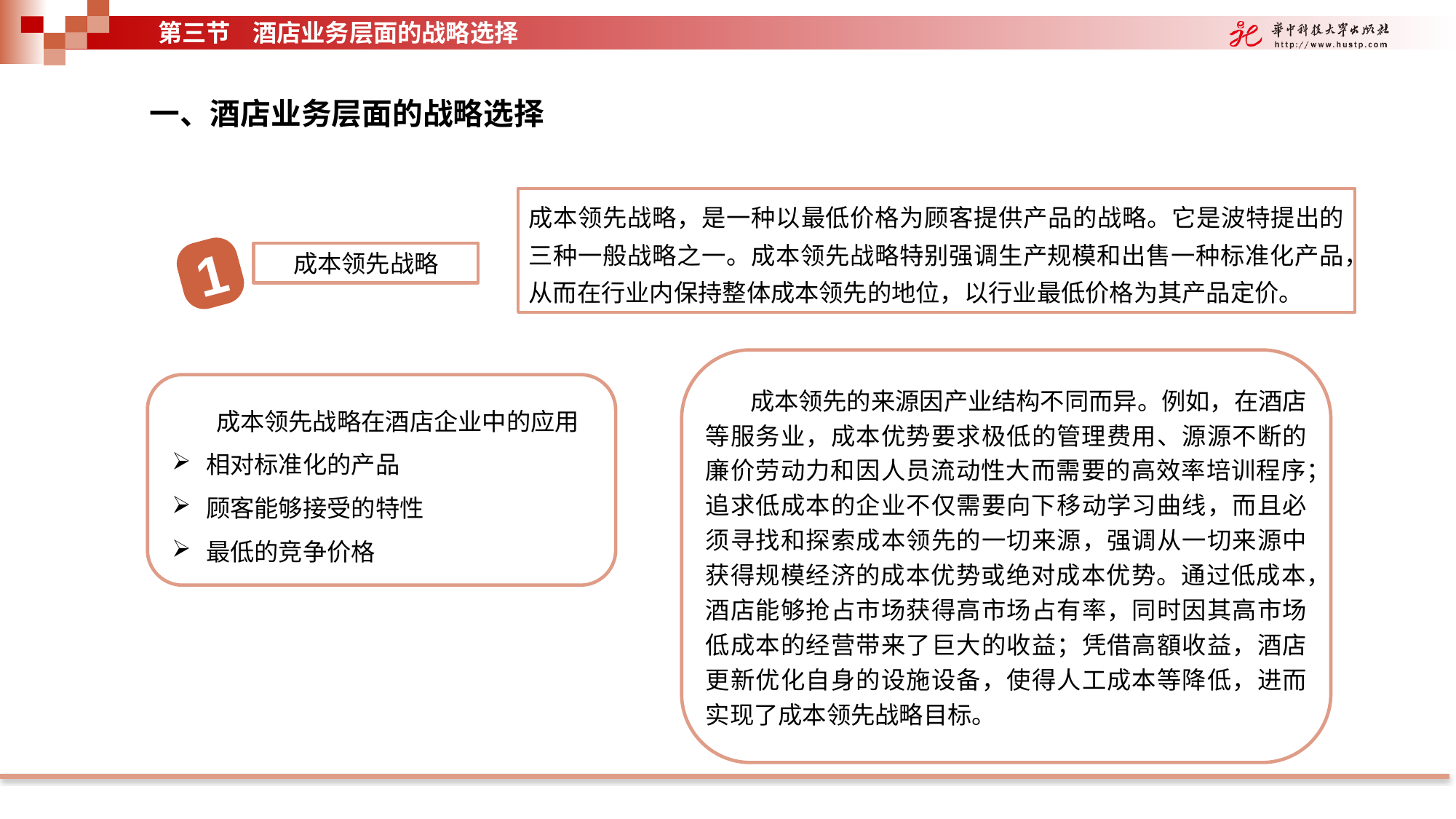

第三节    酒店业务层面的战略选择
一、酒店业务层面的战略选择
成本领先战略，是一种以最低价格为顾客提供产品的战略。它是波特提出的三种一般战略之一。成本领先战略特别强调生产规模和出售一种标准化产品，从而在行业内保持整体成本领先的地位，以行业最低价格为其产品定价。
1
成本领先战略

       成本领先战略在酒店企业中的应用
相对标准化的产品
顾客能够接受的特性
最低的竞争价格

       成本领先的来源因产业结构不同而异。例如，在酒店等服务业，成本优势要求极低的管理费用、源源不断的廉价劳动力和因人员流动性大而需要的高效率培训程序；追求低成本的企业不仅需要向下移动学习曲线，而且必须寻找和探索成本领先的一切来源，强调从一切来源中获得规模经济的成本优势或绝对成本优势。通过低成本，酒店能够抢占市场获得高市场占有率，同时因其高市场低成本的经营带来了巨大的收益；凭借高額收益，酒店更新优化自身的设施设备，使得人工成本等降低，进而实现了成本领先战略目标。